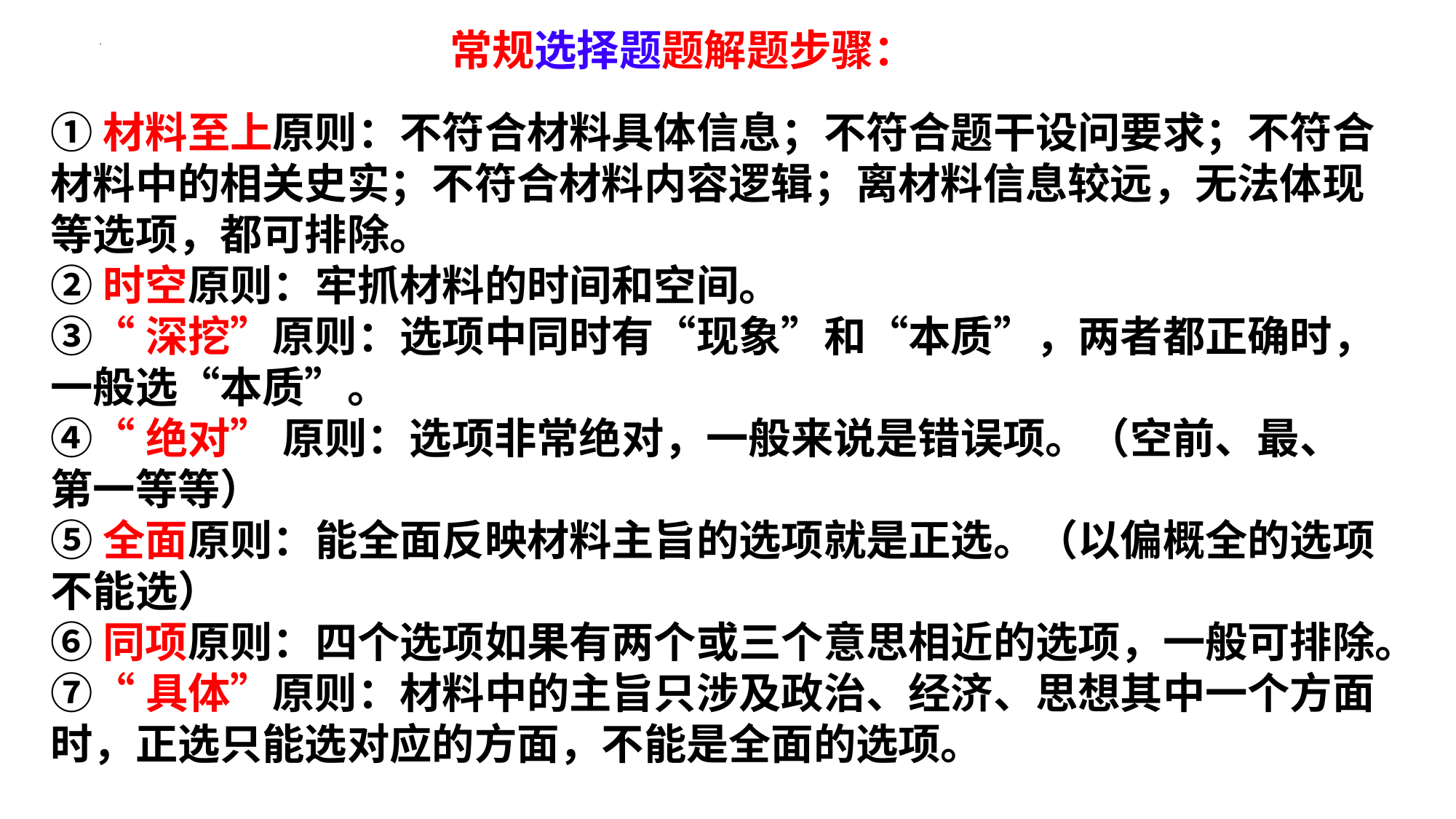

常规选择题题解题步骤：
①材料至上原则：不符合材料具体信息；不符合题干设问要求；不符合材料中的相关史实；不符合材料内容逻辑；离材料信息较远，无法体现等选项，都可排除。
②时空原则：牢抓材料的时间和空间。
③“深挖”原则：选项中同时有“现象”和“本质”，两者都正确时，一般选“本质”。
④“绝对” 原则：选项非常绝对，一般来说是错误项。（空前、最、第一等等）
⑤全面原则：能全面反映材料主旨的选项就是正选。（以偏概全的选项不能选）
⑥同项原则：四个选项如果有两个或三个意思相近的选项，一般可排除。
⑦“具体”原则：材料中的主旨只涉及政治、经济、思想其中一个方面时，正选只能选对应的方面，不能是全面的选项。